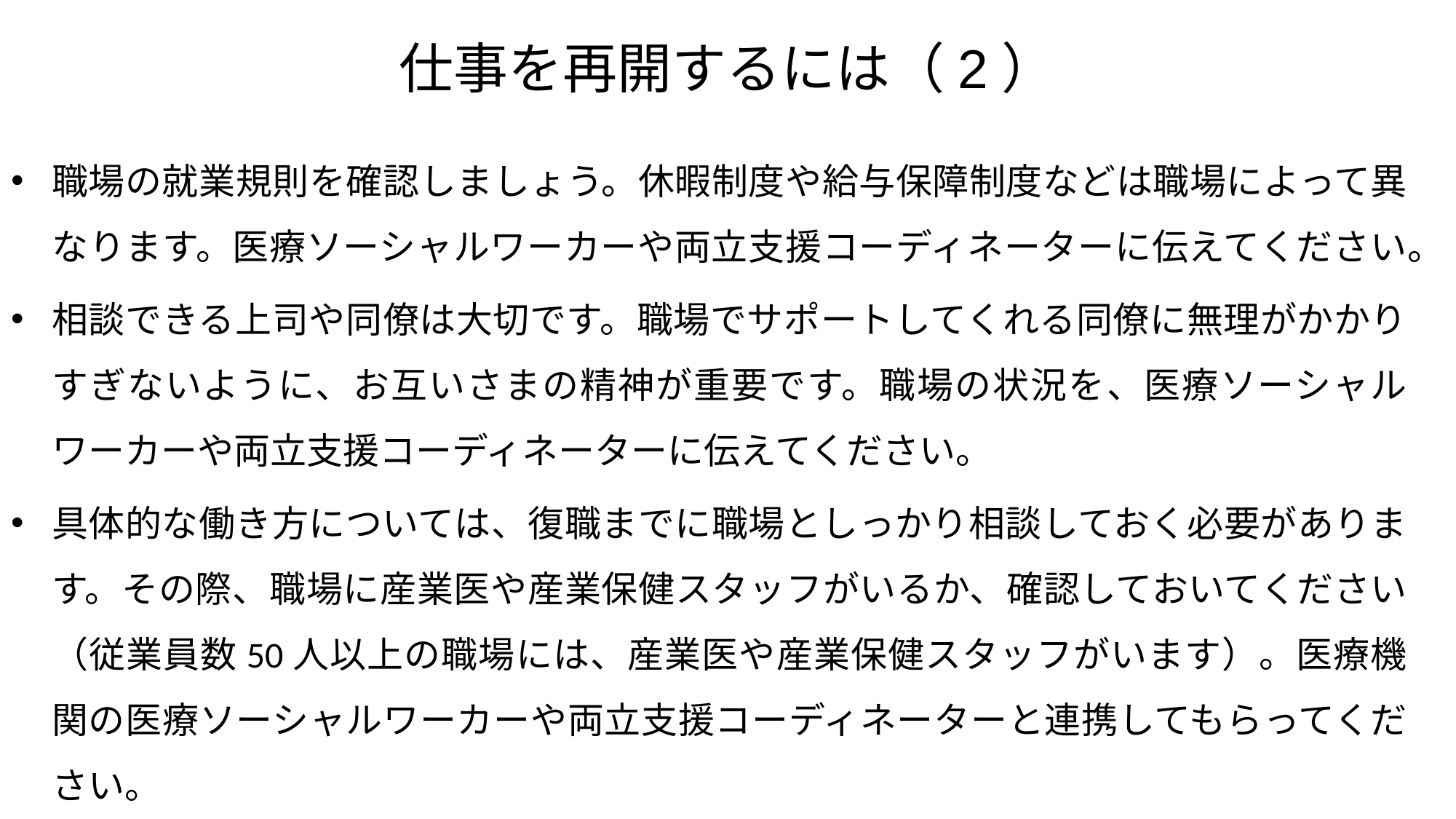

# 仕事を再開するには（2）
職場の就業規則を確認しましょう。休暇制度や給与保障制度などは職場によって異なります。医療ソーシャルワーカーや両立支援コーディネーターに伝えてください。
相談できる上司や同僚は大切です。職場でサポートしてくれる同僚に無理がかかりすぎないように、お互いさまの精神が重要です。職場の状況を、医療ソーシャルワーカーや両立支援コーディネーターに伝えてください。
具体的な働き方については、復職までに職場としっかり相談しておく必要があります。その際、職場に産業医や産業保健スタッフがいるか、確認しておいてください（従業員数50人以上の職場には、産業医や産業保健スタッフがいます）。医療機関の医療ソーシャルワーカーや両立支援コーディネーターと連携してもらってください。